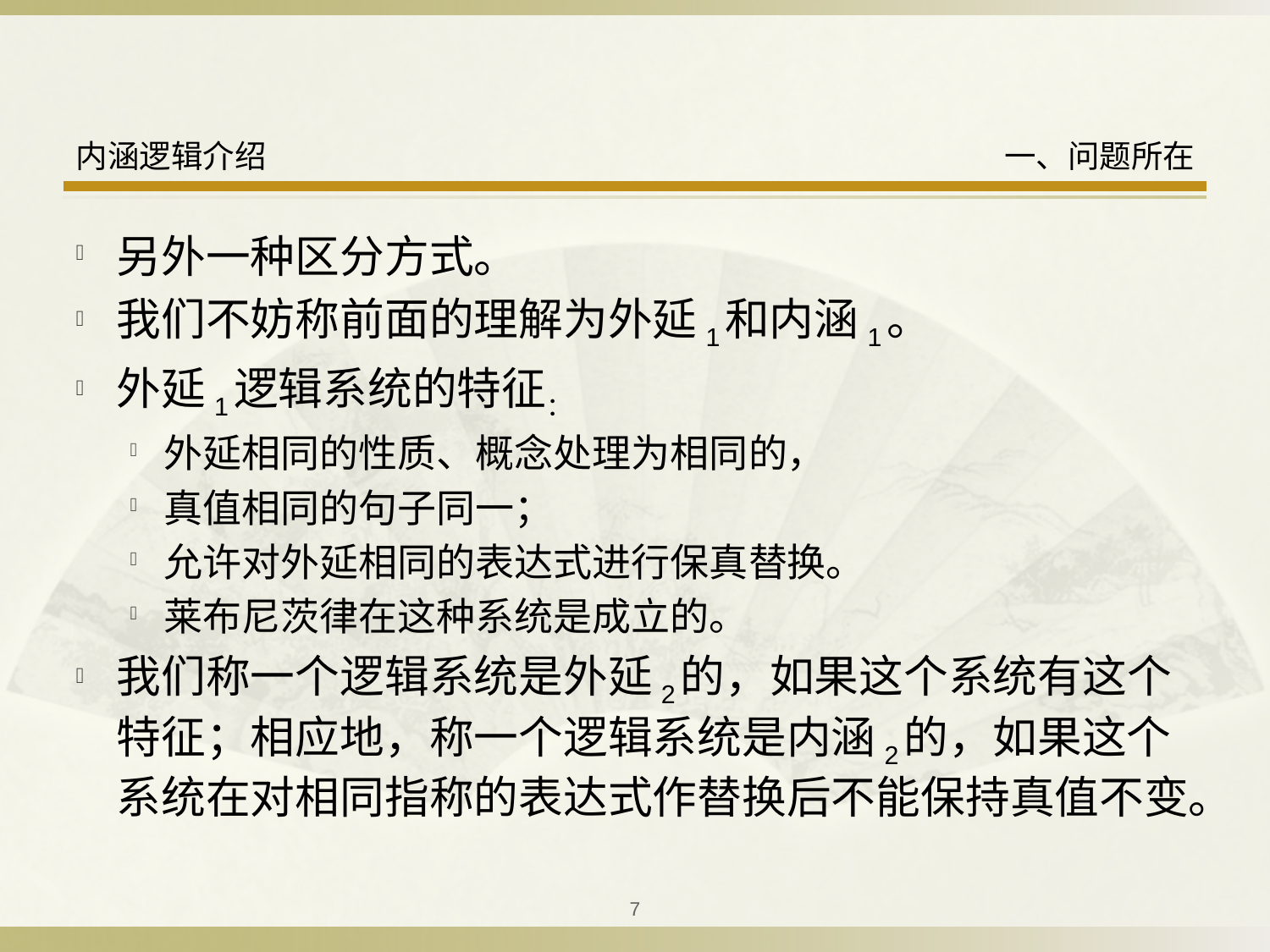

另外一种区分方式。
我们不妨称前面的理解为外延1和内涵1。
外延1逻辑系统的特征：
外延相同的性质、概念处理为相同的，
真值相同的句子同一；
允许对外延相同的表达式进行保真替换。
莱布尼茨律在这种系统是成立的。
我们称一个逻辑系统是外延2的，如果这个系统有这个特征；相应地，称一个逻辑系统是内涵2的，如果这个系统在对相同指称的表达式作替换后不能保持真值不变。

7